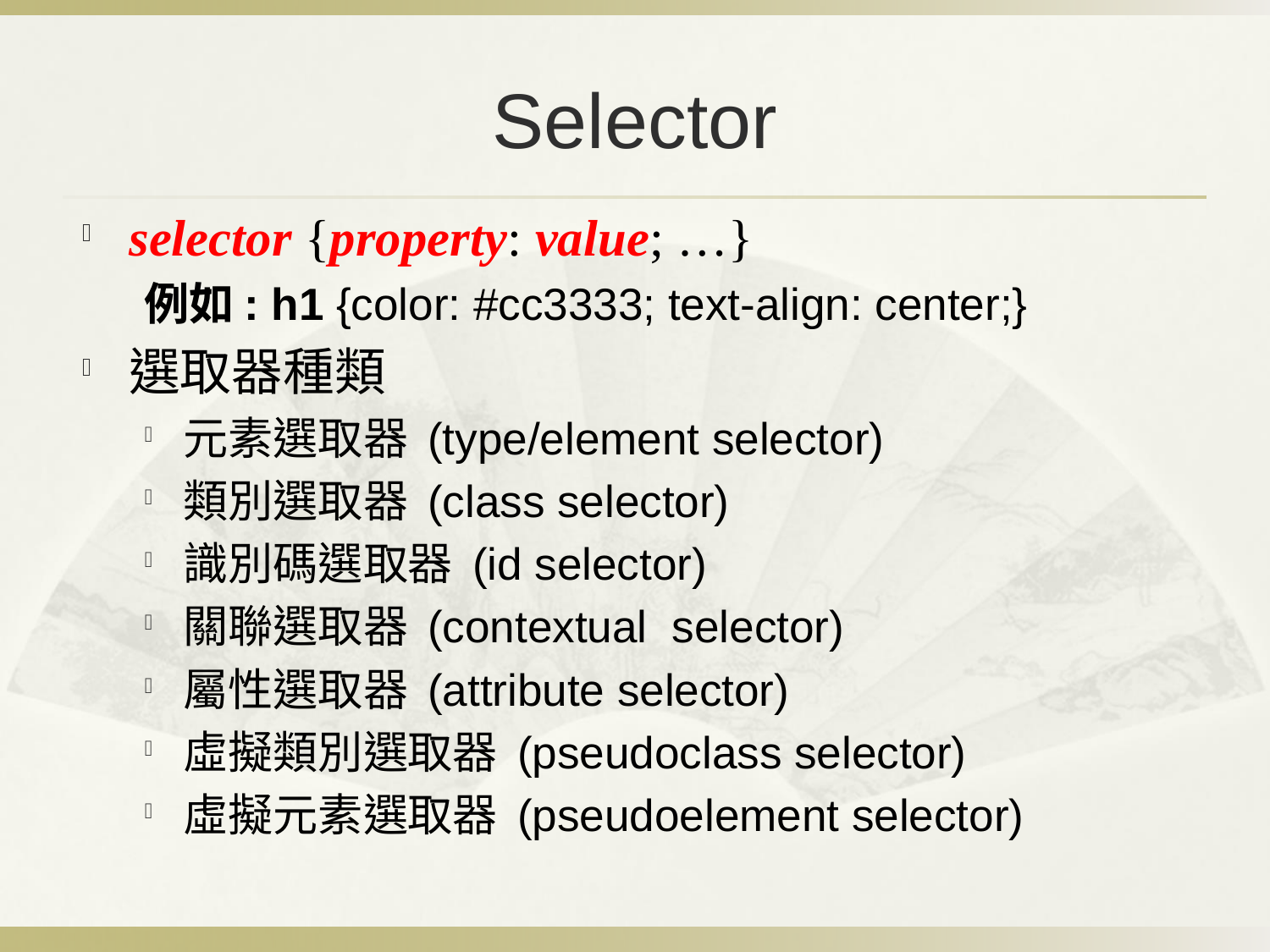

# Selector
selector {property: value; …}
例如: h1 {color: #cc3333; text-align: center;}
選取器種類
元素選取器 (type/element selector)
類別選取器 (class selector)
識別碼選取器 (id selector)
關聯選取器 (contextual  selector)
屬性選取器 (attribute selector)
虛擬類別選取器 (pseudoclass selector)
虛擬元素選取器 (pseudoelement selector)